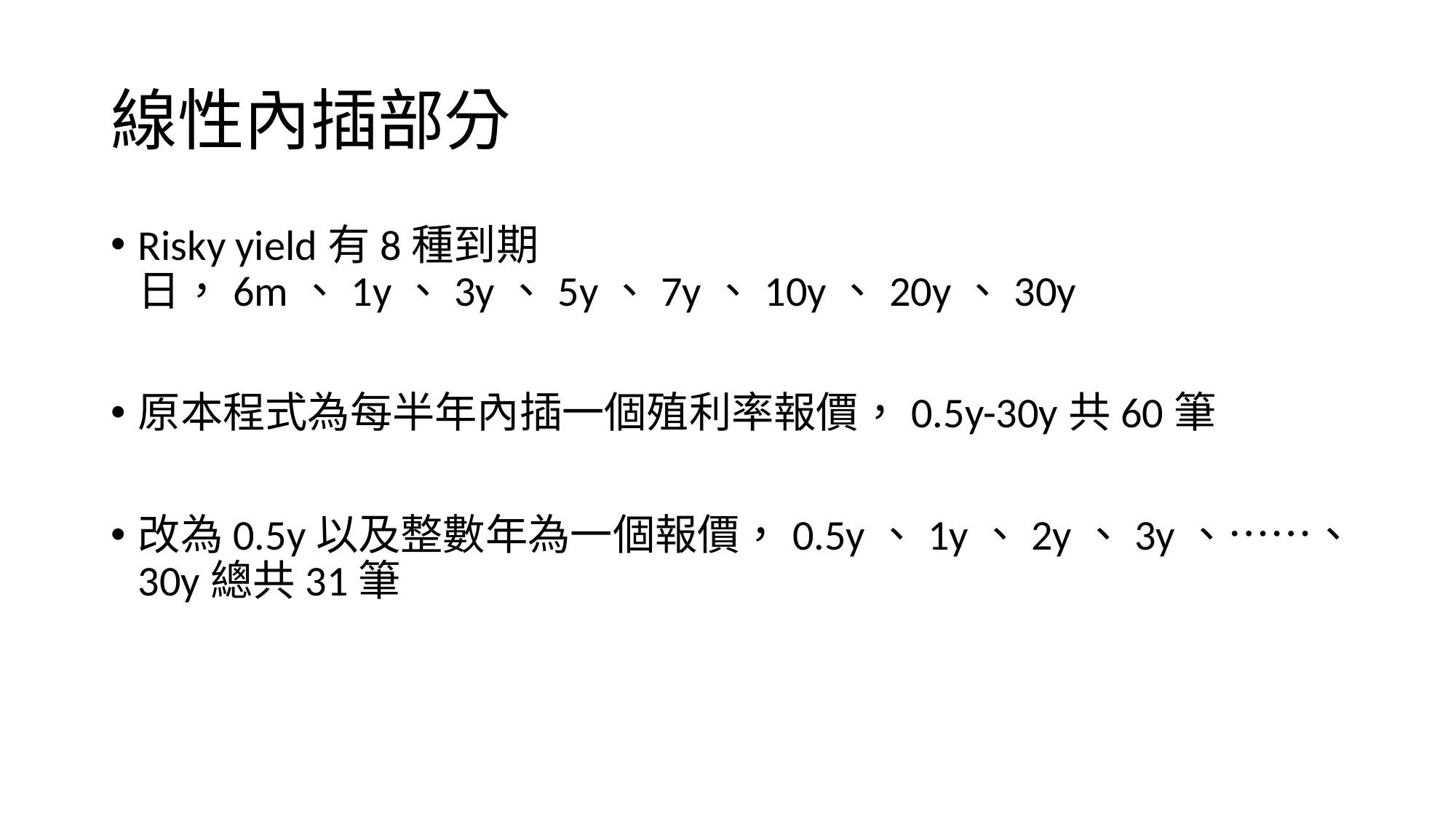

# 線性內插部分
Risky yield有8種到期日，6m、1y、3y、5y、7y、10y、20y、30y

原本程式為每半年內插一個殖利率報價，0.5y-30y共60筆

改為0.5y以及整數年為一個報價，0.5y、1y、2y、3y、……、30y總共31筆